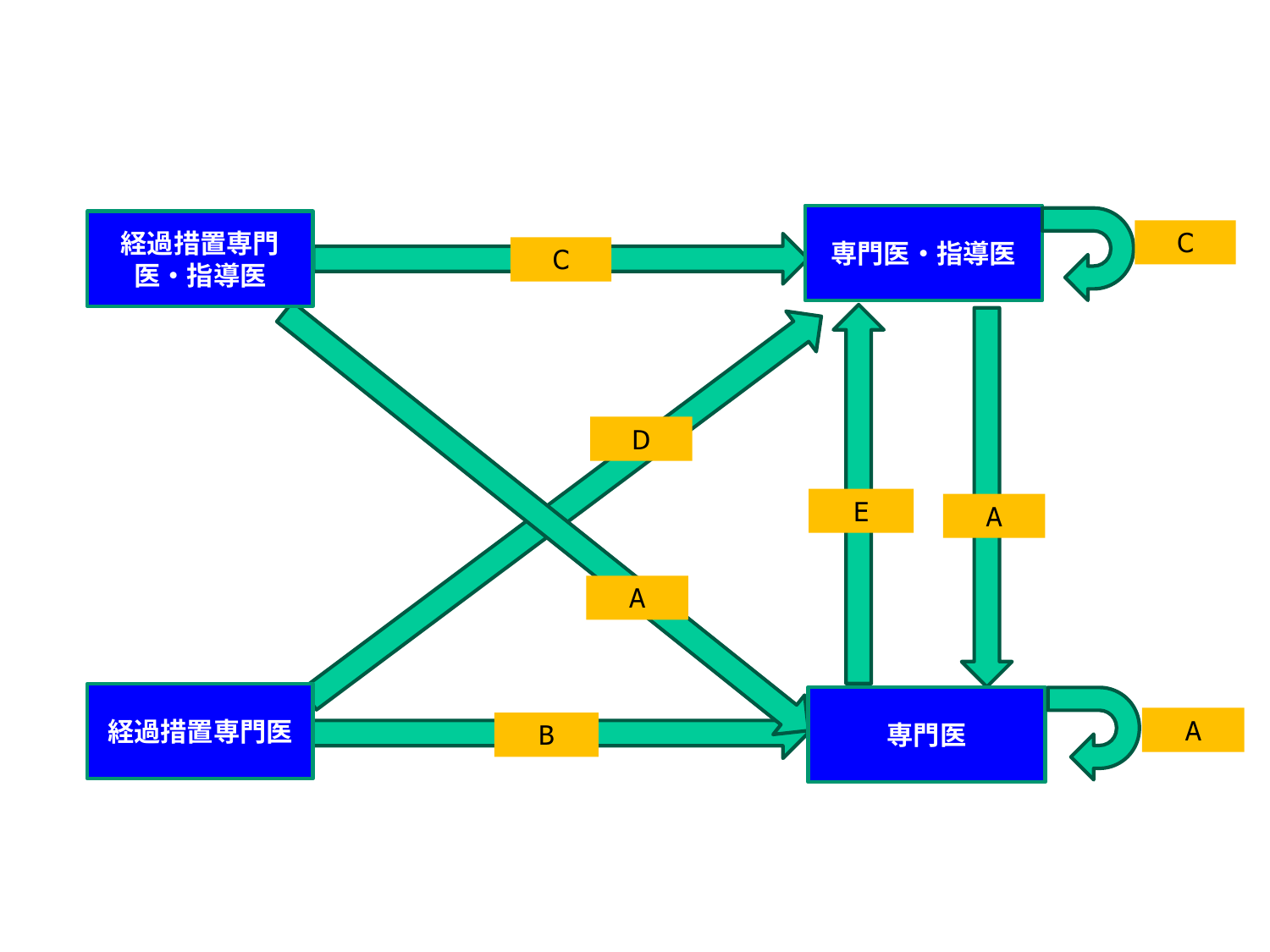

専門医・指導医

経過措置専門医・指導医
C
C

D

E
A
A
経過措置専門医
専門医

A
B